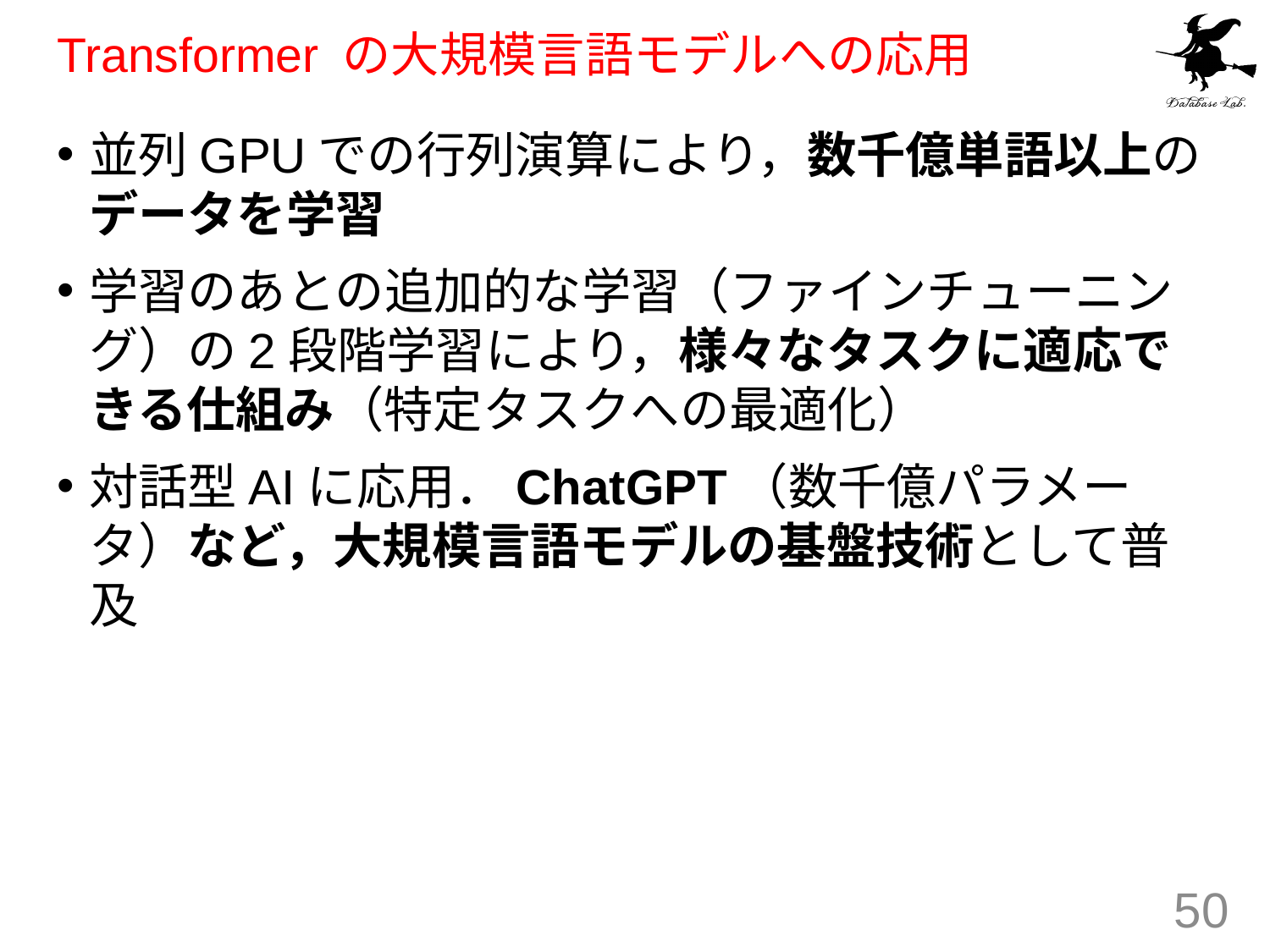

# Transformer の大規模言語モデルへの応用
並列GPUでの行列演算により，数千億単語以上のデータを学習
学習のあとの追加的な学習（ファインチューニング）の2段階学習により，様々なタスクに適応できる仕組み（特定タスクへの最適化）
対話型AIに応用．ChatGPT（数千億パラメータ）など，大規模言語モデルの基盤技術として普及
50